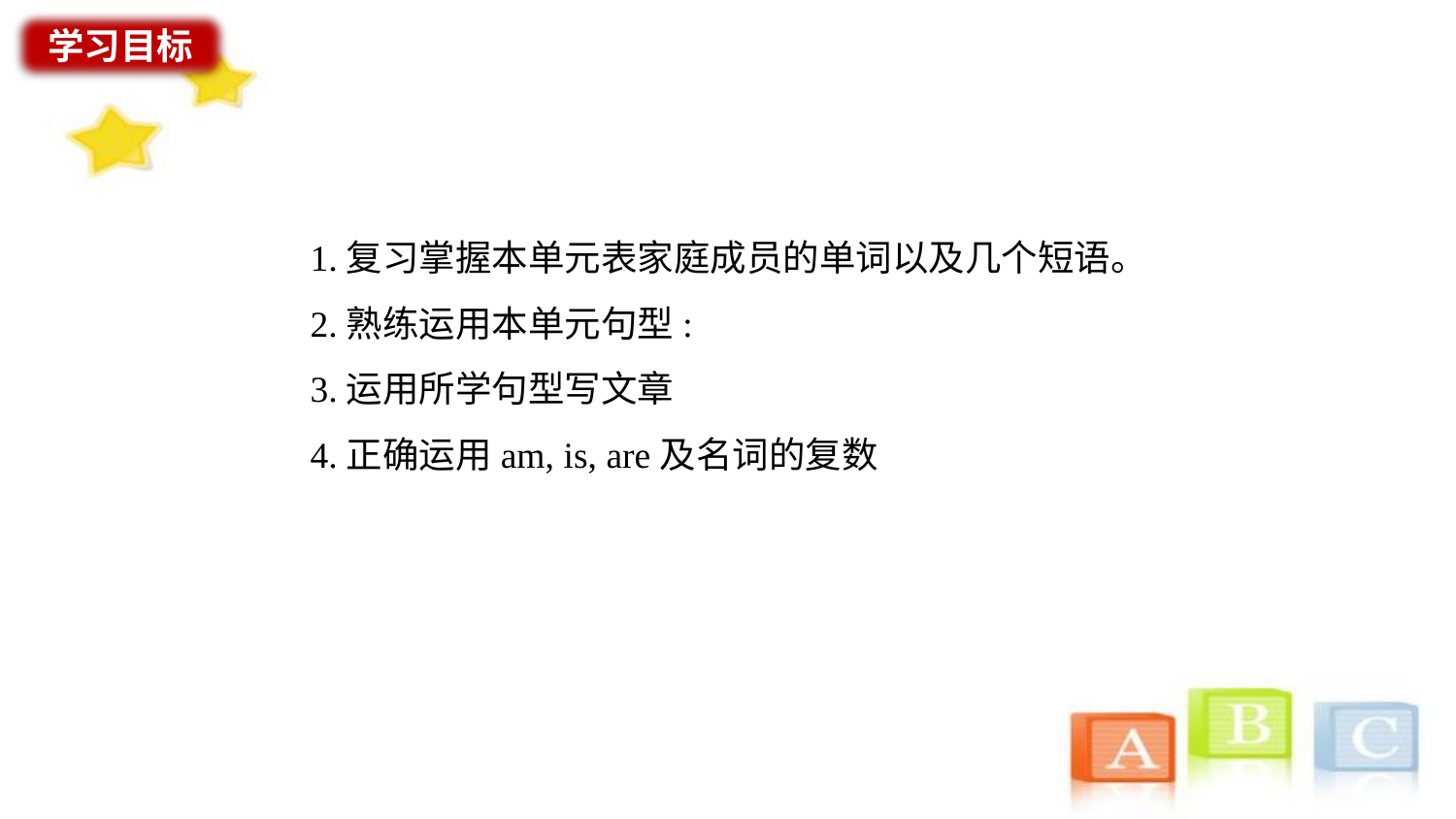

学习目标
1.复习掌握本单元表家庭成员的单词以及几个短语。
2.熟练运用本单元句型:
3.运用所学句型写文章
4.正确运用am, is, are及名词的复数